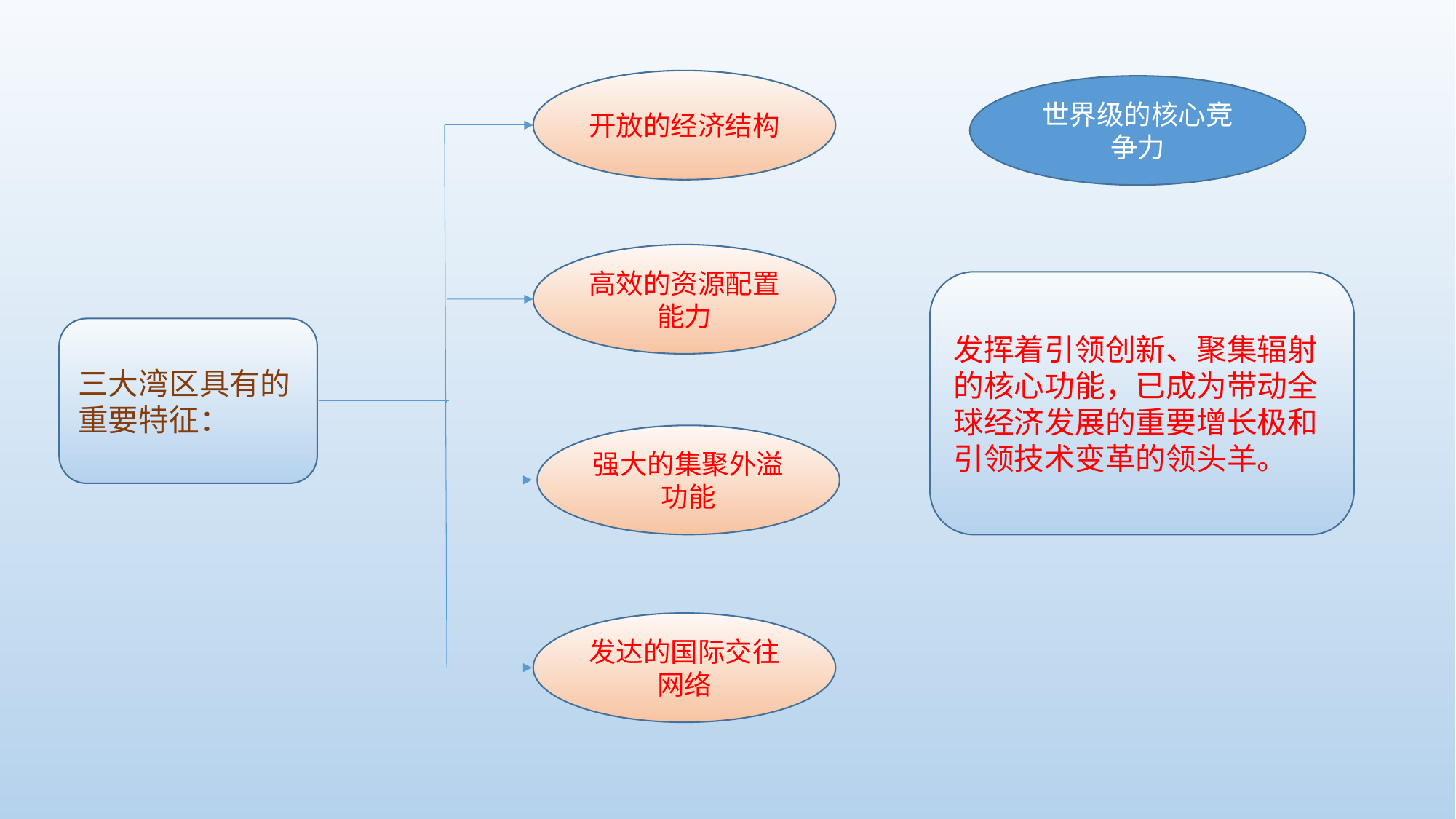

开放的经济结构
世界级的核心竞争力
高效的资源配置能力
发挥着引领创新、聚集辐射的核心功能，已成为带动全球经济发展的重要增长极和引领技术变革的领头羊。
三大湾区具有的重要特征：
强大的集聚外溢功能
发达的国际交往网络